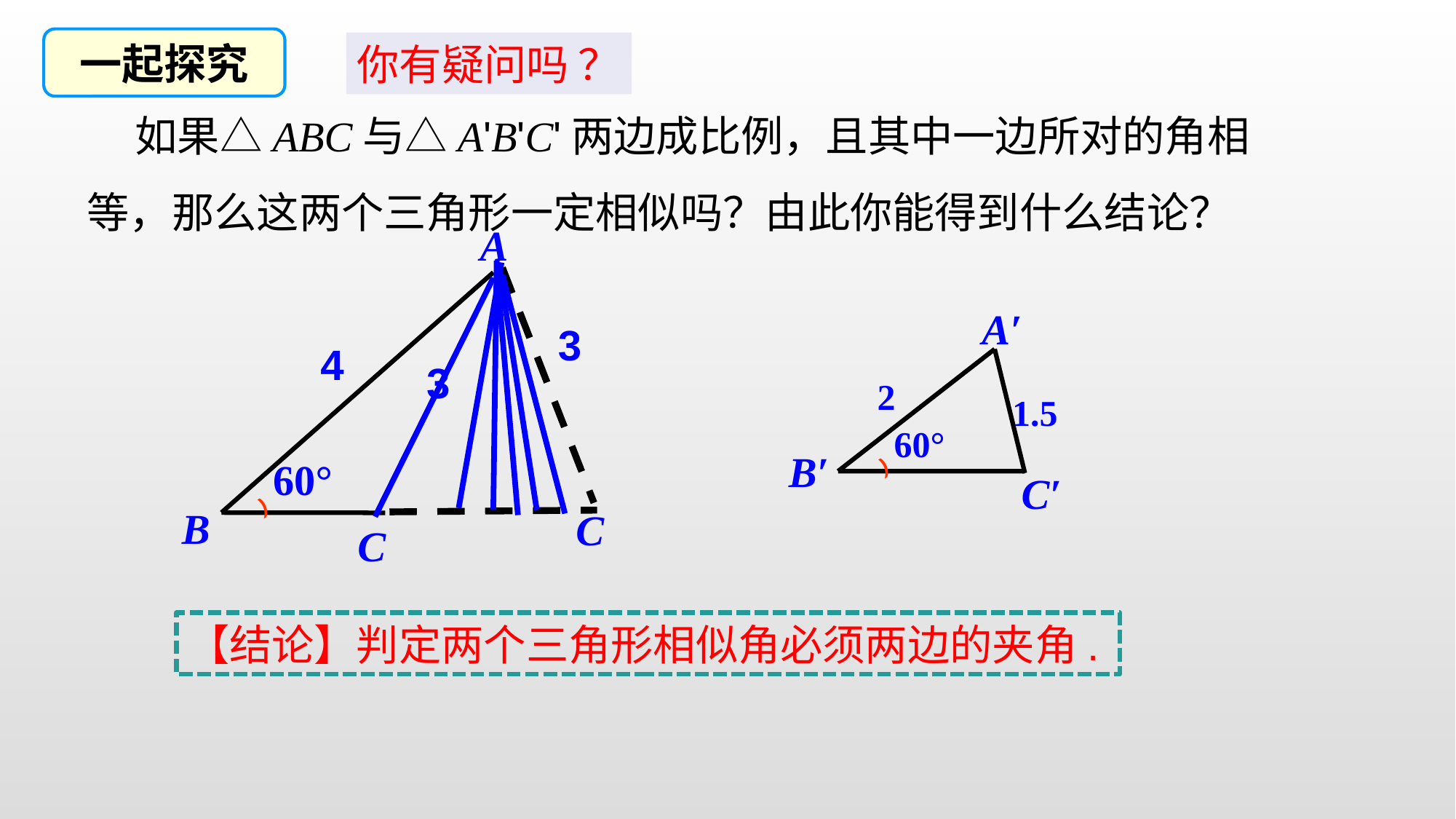

一起探究
你有疑问吗 ？
    如果△ABC与△A'B'C'两边成比例，且其中一边所对的角相等，那么这两个三角形一定相似吗？由此你能得到什么结论？
A

4
60°
)
B
C

C

A′
2
1.5
60°
B′
C′
3

3
)
【结论】判定两个三角形相似角必须两边的夹角.